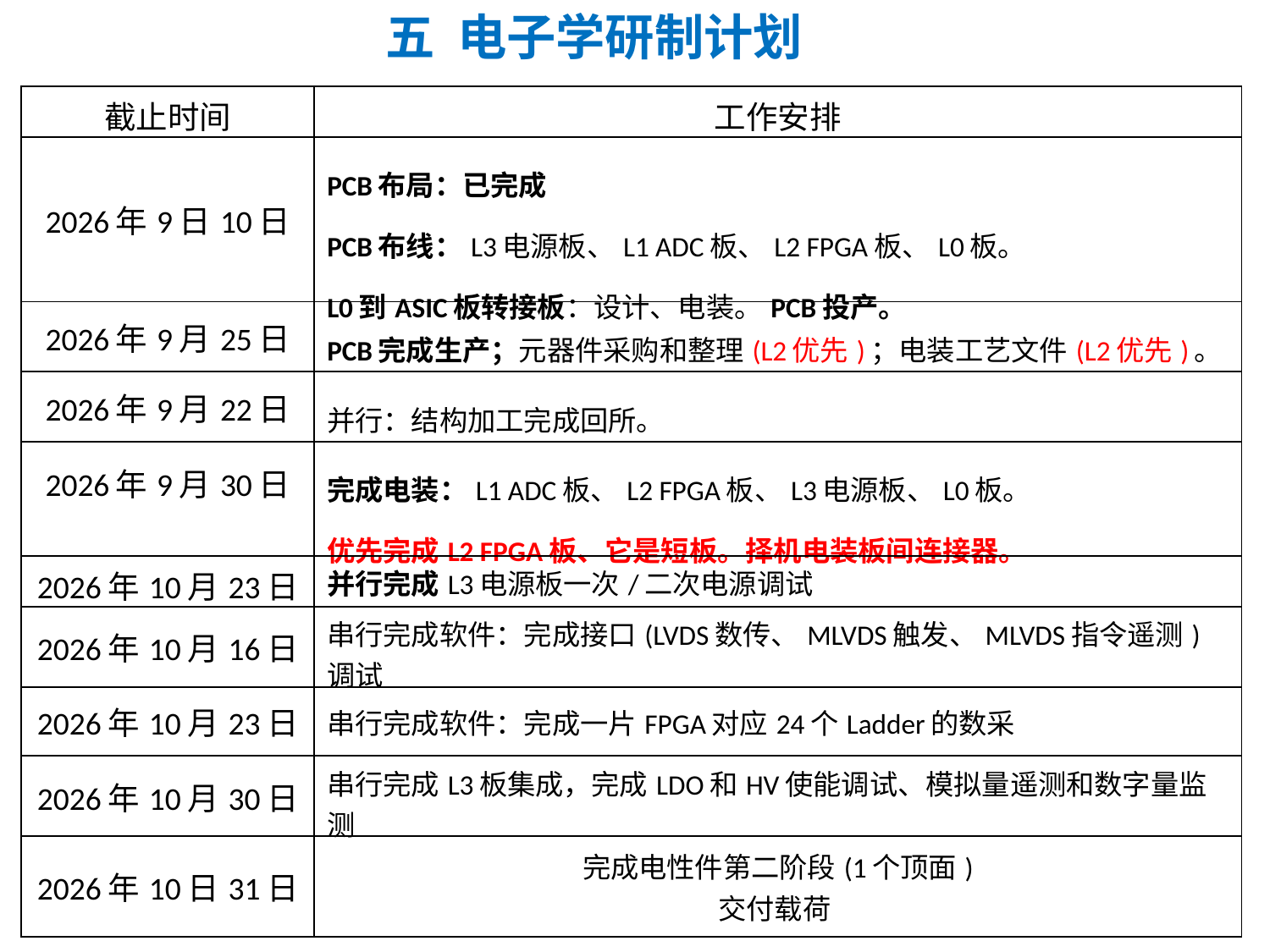

五  电子学研制计划
| 截止时间 | 工作安排 |
| --- | --- |
| 2026年9日10日 | PCB布局：已完成 PCB布线：L3电源板、L1 ADC板、L2 FPGA板、L0板。 L0到ASIC板转接板：设计、电装。PCB投产。 |
| 2026年9月25日 | PCB完成生产；元器件采购和整理(L2优先)；电装工艺文件(L2优先)。 |
| 2026年9月22日 | 并行：结构加工完成回所。 |
| 2026年9月30日 | 完成电装：L1 ADC板、L2 FPGA板、L3电源板、L0板。 优先完成L2 FPGA板、它是短板。择机电装板间连接器。 |
| 2026年10月23日 | 并行完成L3电源板一次/二次电源调试 |
| 2026年10月16日 | 串行完成软件：完成接口(LVDS数传、MLVDS触发、MLVDS指令遥测)调试 |
| 2026年10月23日 | 串行完成软件：完成一片FPGA对应24个Ladder的数采 |
| 2026年10月30日 | 串行完成L3板集成，完成LDO和HV使能调试、模拟量遥测和数字量监测 |
| 2026年10日31日 | 完成电性件第二阶段(1个顶面) 交付载荷 |